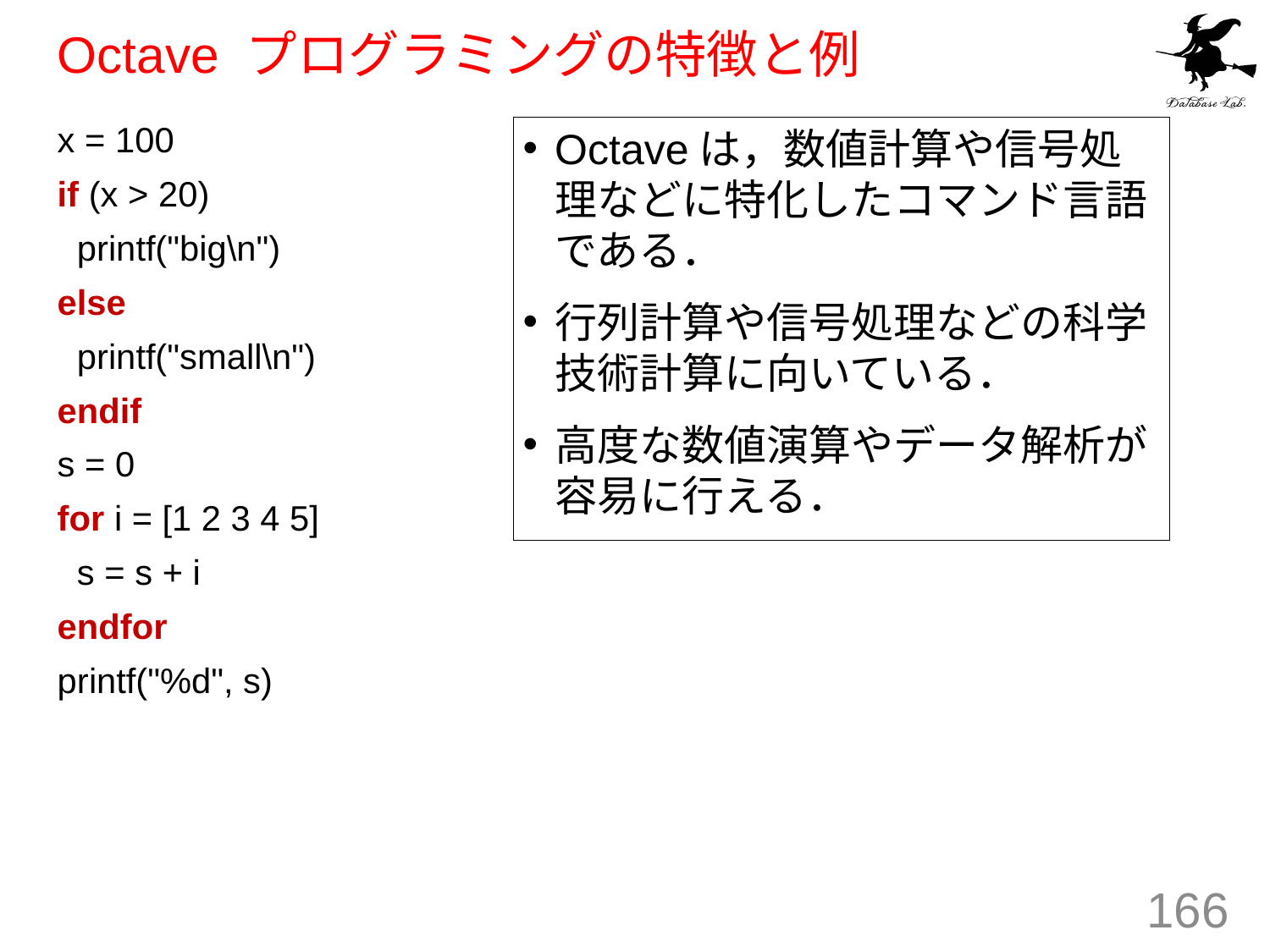

# Octave プログラミングの特徴と例
x = 100
if (x > 20)
  printf("big\n")
else
  printf("small\n")
endif
s = 0
for i = [1 2 3 4 5]
  s = s + i
endfor
printf("%d", s)
Octaveは，数値計算や信号処理などに特化したコマンド言語である．
行列計算や信号処理などの科学技術計算に向いている．
高度な数値演算やデータ解析が容易に行える．

166